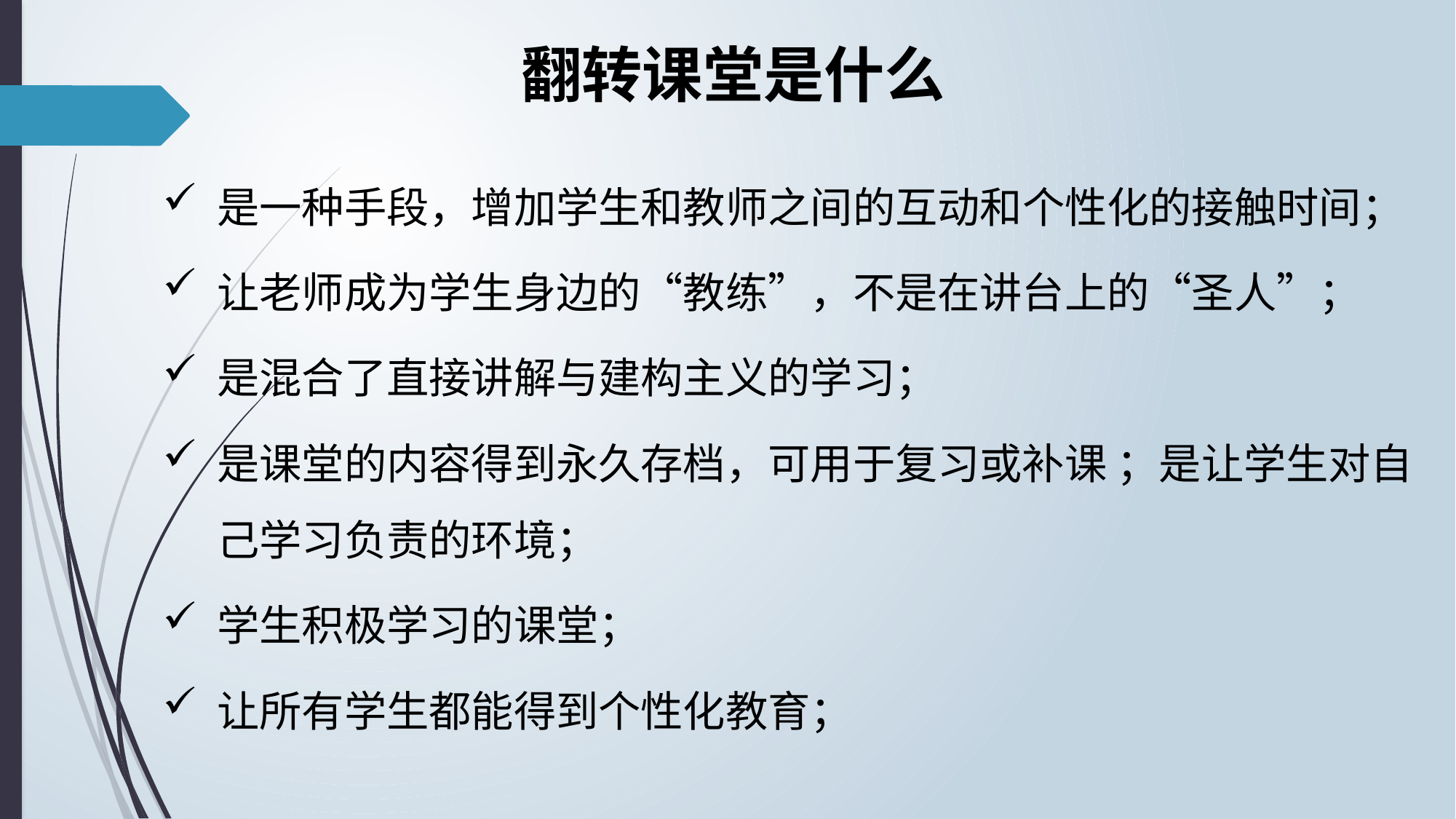

翻转课堂是什么
是一种手段，增加学生和教师之间的互动和个性化的接触时间；
让老师成为学生身边的“教练”，不是在讲台上的“圣人”；
是混合了直接讲解与建构主义的学习；
是课堂的内容得到永久存档，可用于复习或补课 ；是让学生对自己学习负责的环境；
学生积极学习的课堂；
让所有学生都能得到个性化教育；